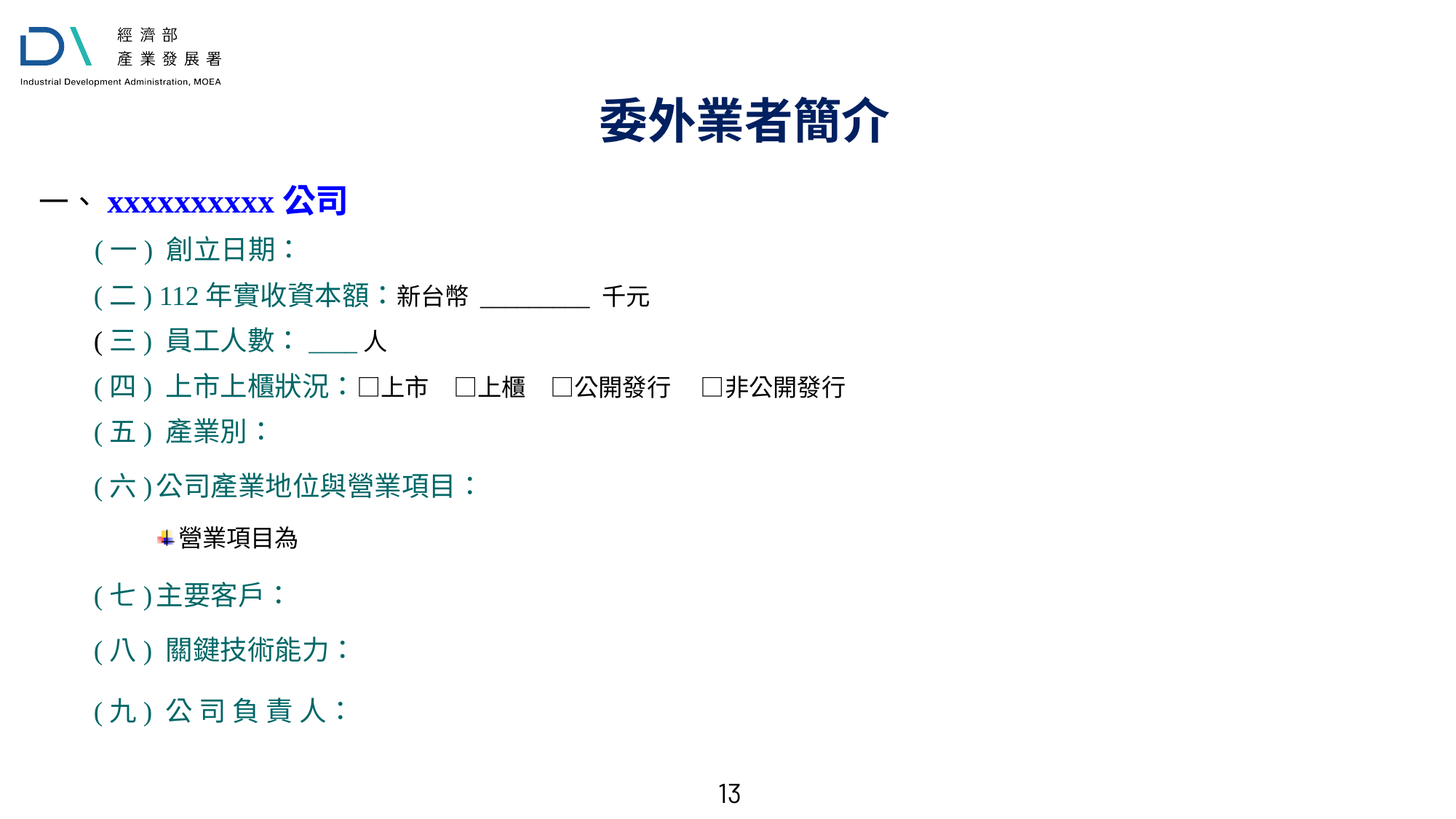

委外業者簡介
一、xxxxxxxxxx公司
        (一) 創立日期：
(二) 112年實收資本額：新台幣 _________ 千元
(三) 員工人數：____人
(四) 上市上櫃狀況：□上市　□上櫃　□公開發行　 □非公開發行
(五) 產業別：
(六) 公司產業地位與營業項目：
營業項目為
(七) 主要客戶：
(八) 關鍵技術能力：
(九) 公 司 負 責 人：
13